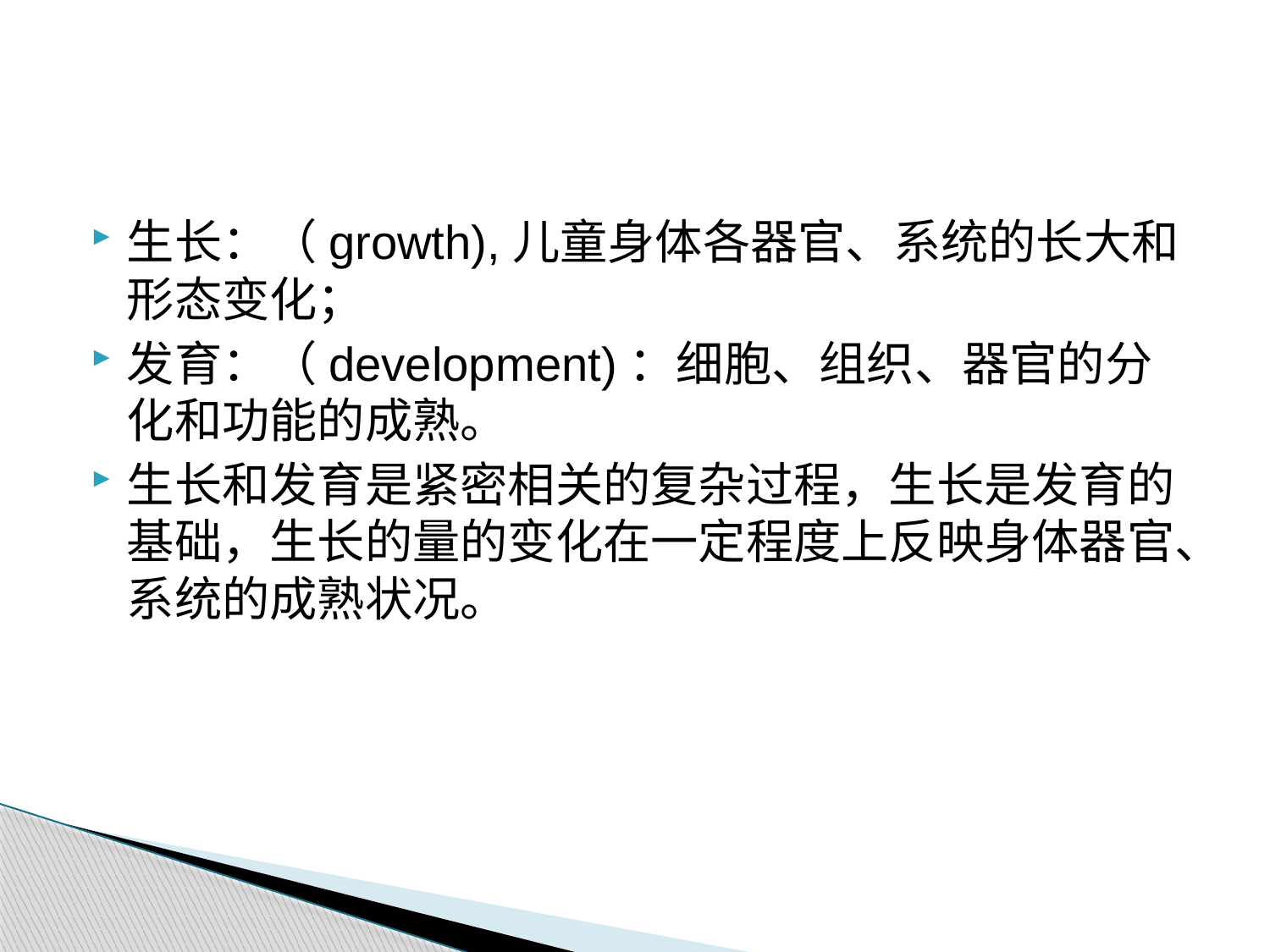

生长：（growth),儿童身体各器官、系统的长大和形态变化；
发育：（development)：细胞、组织、器官的分化和功能的成熟。
生长和发育是紧密相关的复杂过程，生长是发育的基础，生长的量的变化在一定程度上反映身体器官、系统的成熟状况。